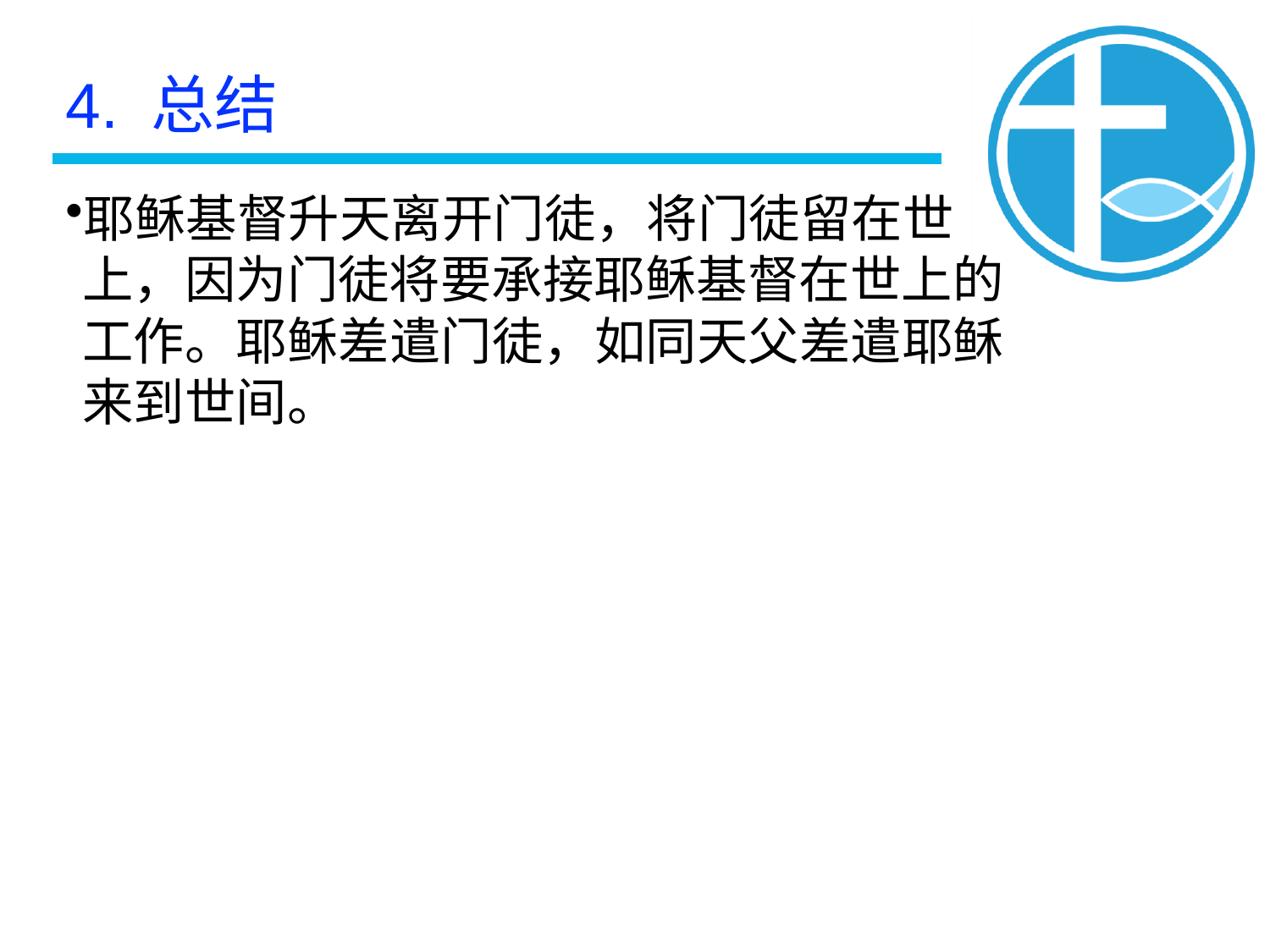

4. 总结
耶稣基督升天离开门徒，将门徒留在世上，因为门徒将要承接耶稣基督在世上的工作。耶稣差遣门徒，如同天父差遣耶稣来到世间。